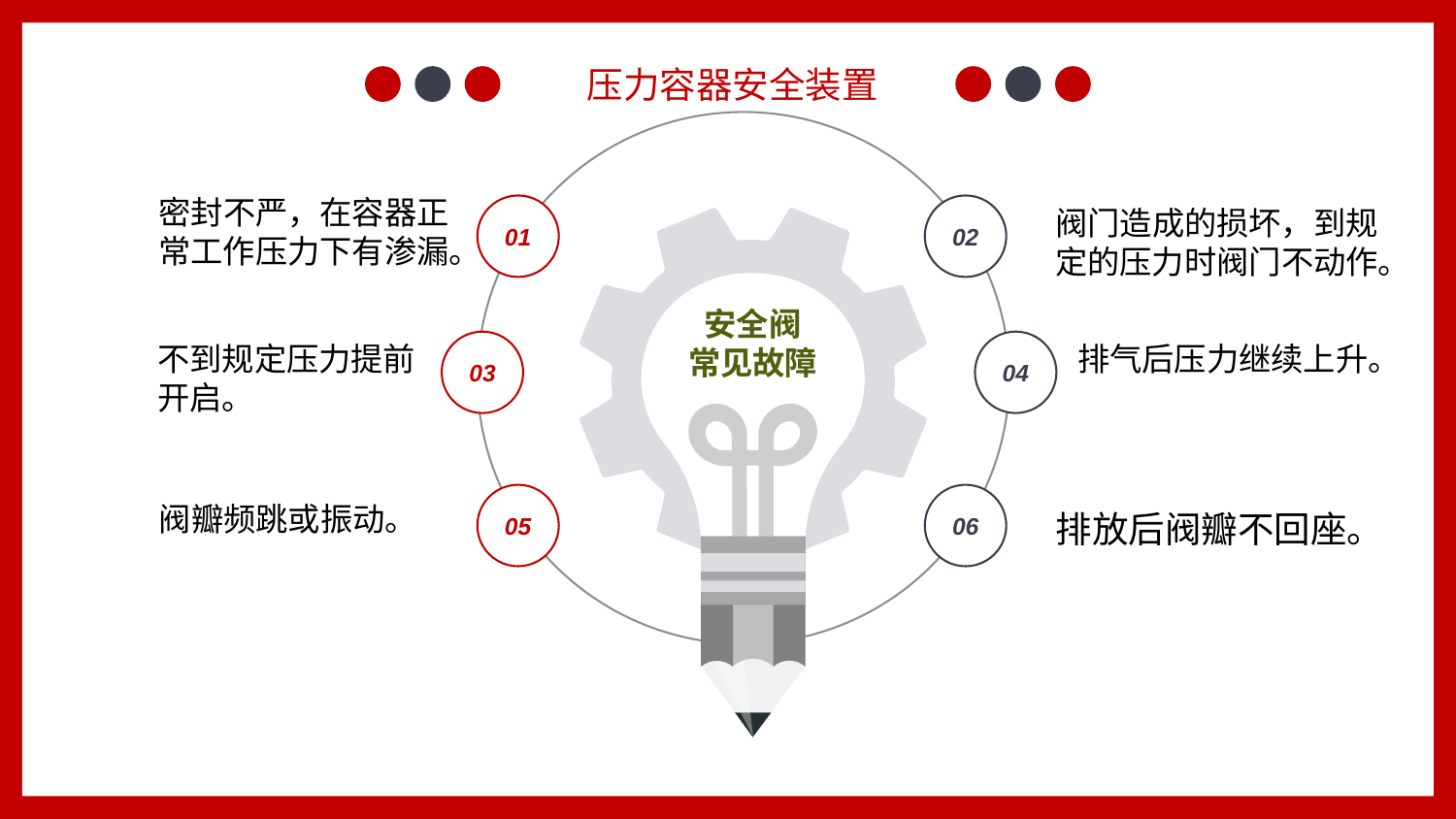

压力容器安全装置

密封不严，在容器正常工作压力下有渗漏。
阀门造成的损坏，到规定的压力时阀门不动作。
01
02

安全阀
常见故障
03
04
不到规定压力提前开启。
排气后压力继续上升。
05
06
阀瓣频跳或振动。
排放后阀瓣不回座。